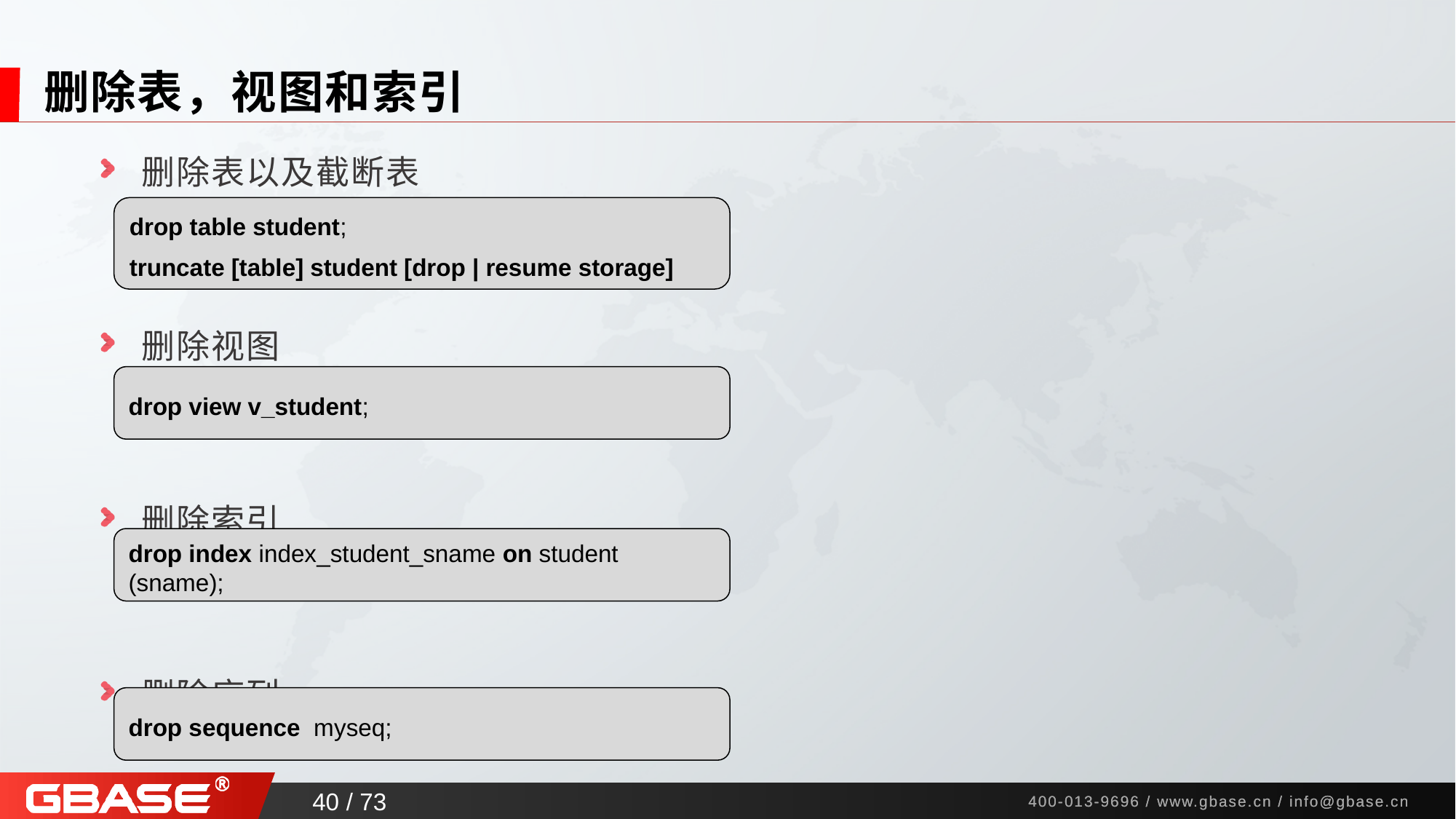

# 删除表，视图和索引
删除表以及截断表

删除视图

删除索引

删除序列

drop table student;
truncate [table] student [drop | resume storage]

drop view v_student;

drop index index_student_sname on student (sname);

drop sequence  myseq;